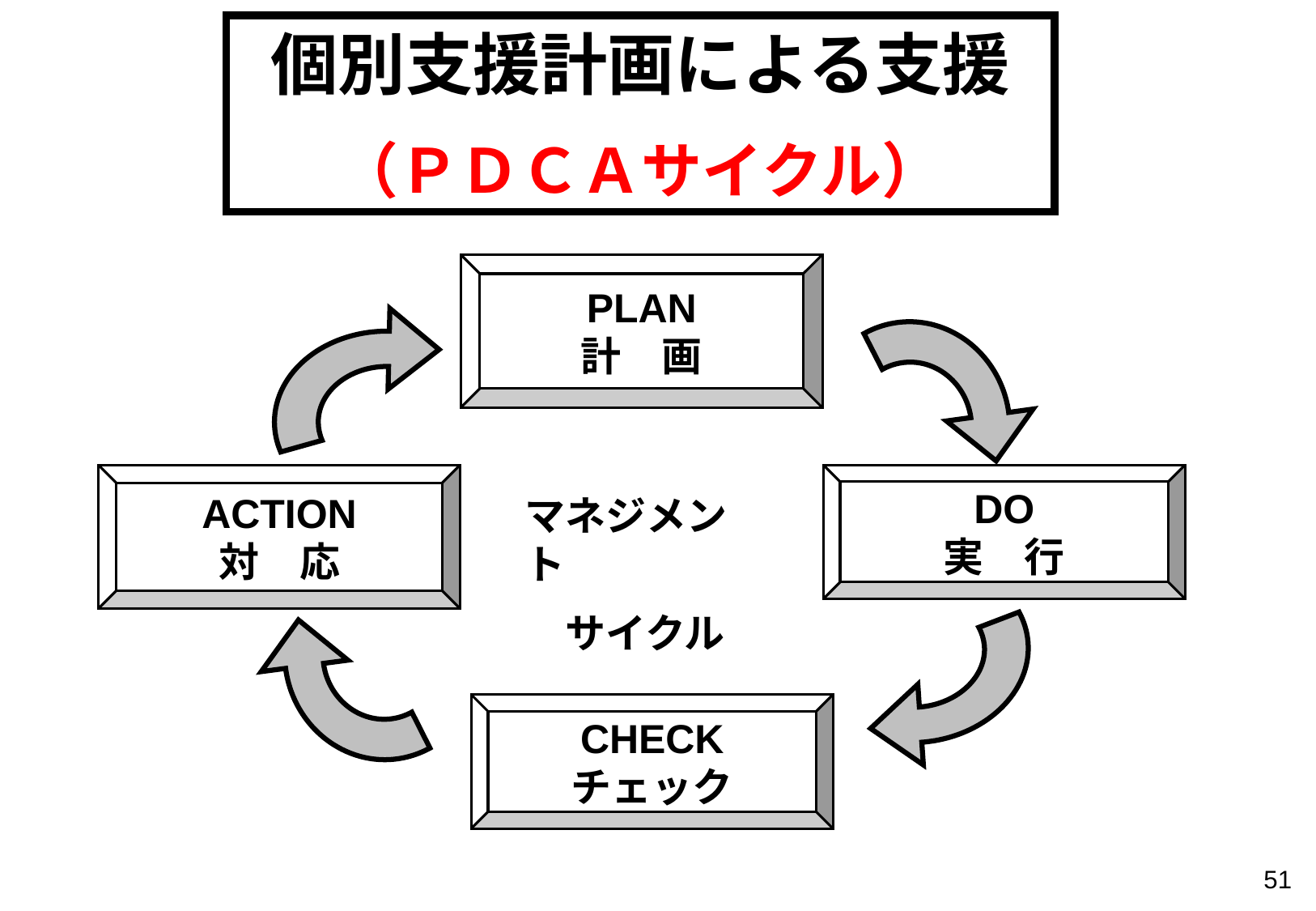

個別支援計画による支援
（ＰＤＣＡサイクル）
PLAN
計　画

DO
　実　行
ACTION
対　応
マネジメント
　サイクル

CHECK
チェック
51